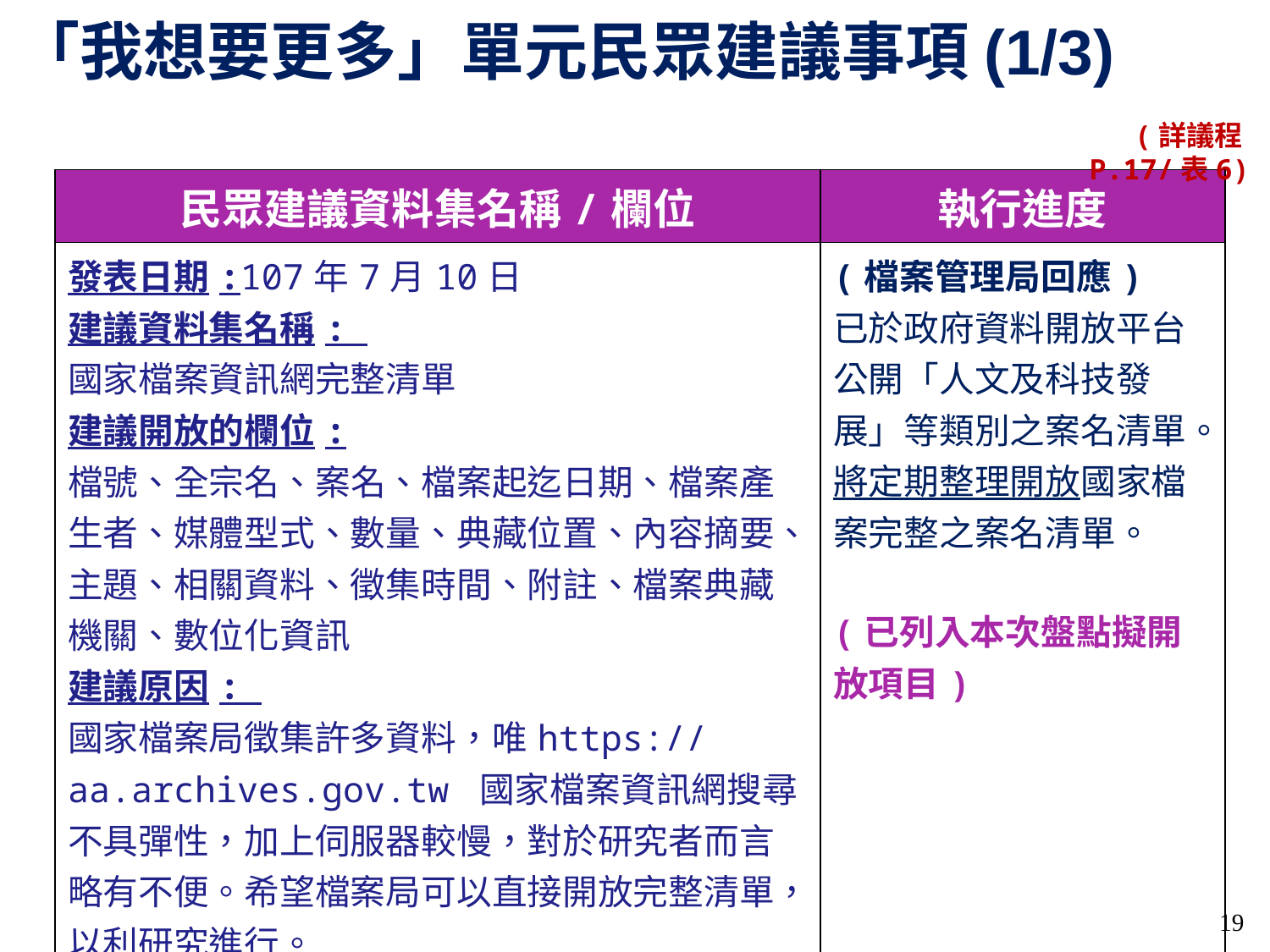

「我想要更多」單元民眾建議事項(1/3)
(詳議程P.17/表6)
| 民眾建議資料集名稱/欄位 | 執行進度 |
| --- | --- |
| 發表日期:107年7月10日 建議資料集名稱: 國家檔案資訊網完整清單 建議開放的欄位: 檔號、全宗名、案名、檔案起迄日期、檔案產生者、媒體型式、數量、典藏位置、內容摘要、主題、相關資料、徵集時間、附註、檔案典藏機關、數位化資訊 建議原因: 國家檔案局徵集許多資料，唯https://aa.archives.gov.tw 國家檔案資訊網搜尋不具彈性，加上伺服器較慢，對於研究者而言略有不便。希望檔案局可以直接開放完整清單，以利研究進行。 | (檔案管理局回應) 已於政府資料開放平台公開「人文及科技發展」等類別之案名清單。將定期整理開放國家檔案完整之案名清單。 (已列入本次盤點擬開放項目) |
19